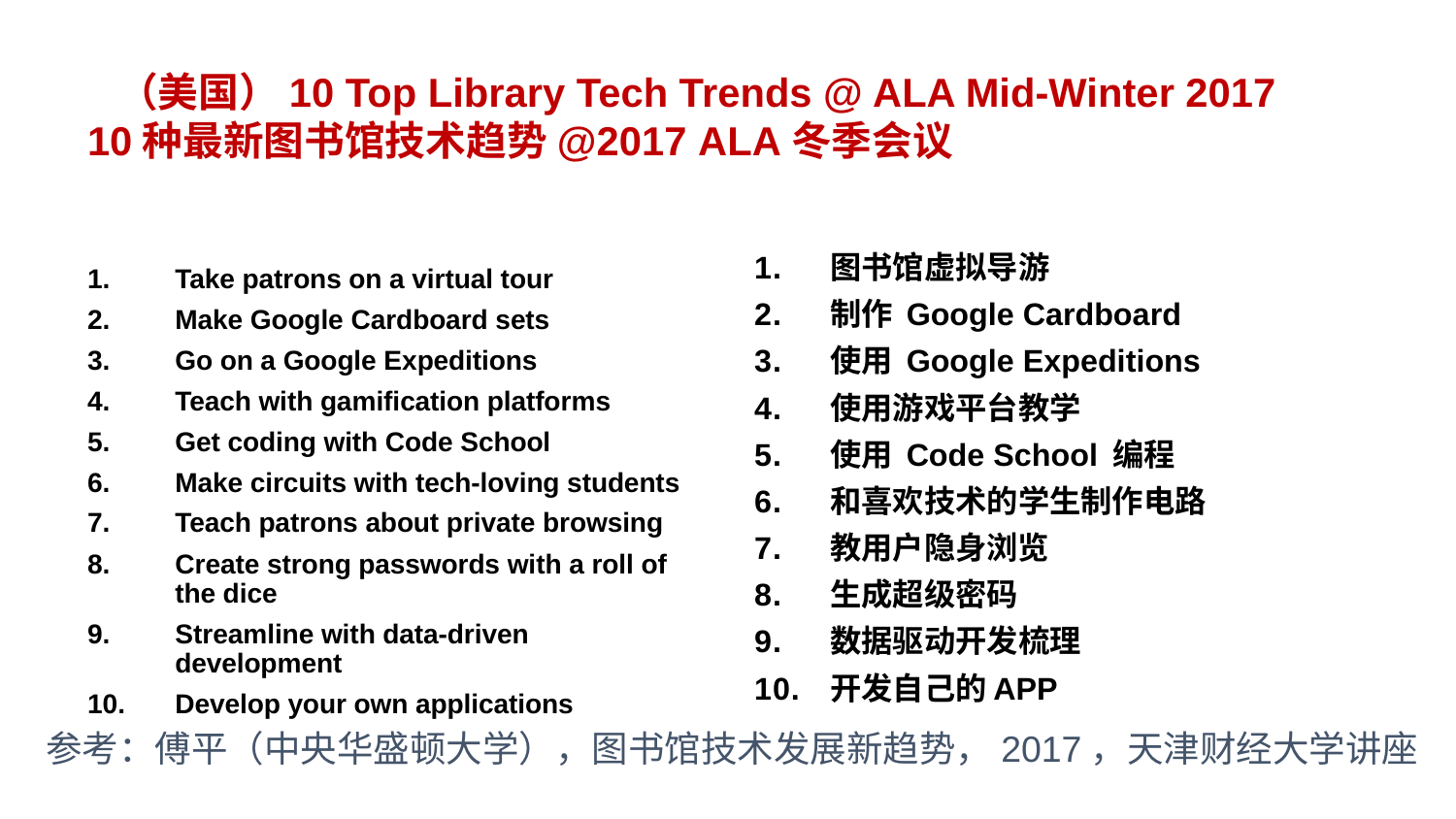

# （美国）10 Top Library Tech Trends @ ALA Mid-Winter 2017 10种最新图书馆技术趋势@2017 ALA冬季会议
图书馆虚拟导游
制作 Google Cardboard
使用 Google Expeditions
使用游戏平台教学
使用 Code School 编程
和喜欢技术的学生制作电路
教用户隐身浏览
生成超级密码
数据驱动开发梳理
开发自己的APP

Take patrons on a virtual tour
Make Google Cardboard sets
Go on a Google Expeditions
Teach with gamification platforms
Get coding with Code School
Make circuits with tech-loving students
Teach patrons about private browsing
Create strong passwords with a roll of the dice
Streamline with data-driven development
Develop your own applications

参考：傅平（中央华盛顿大学），图书馆技术发展新趋势，2017，天津财经大学讲座